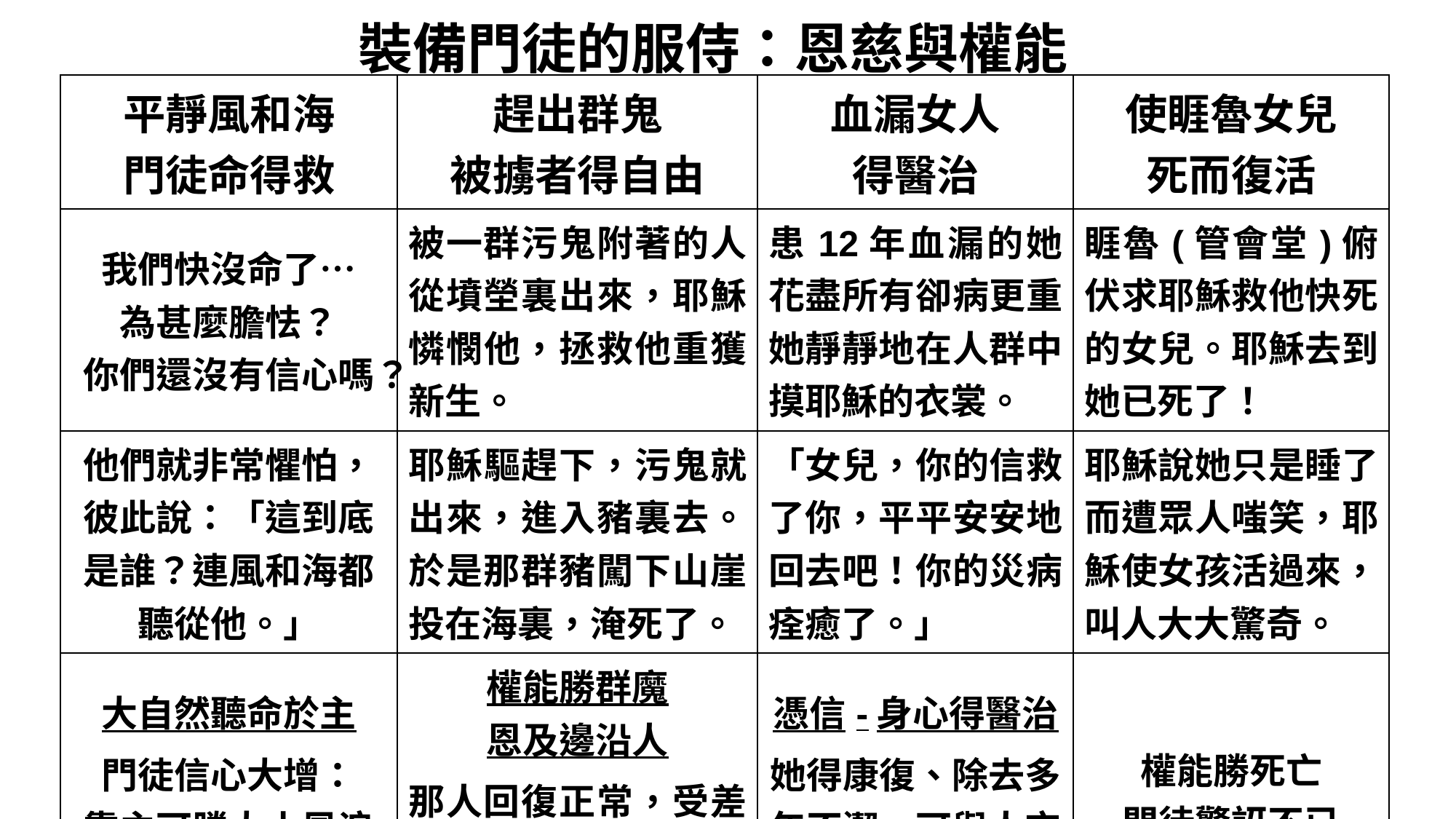

裝備門徒的服侍：恩慈與權能
| 平靜風和海 門徒命得救 | 趕出群鬼 被擄者得自由 | 血漏女人 得醫治 | 使睚魯女兒 死而復活 |
| --- | --- | --- | --- |
| 我們快沒命了… 為甚麼膽怯？ 你們還沒有信心嗎？ | 被一群污鬼附著的人從墳塋裏出來，耶穌憐憫他，拯救他重獲新生。 | 患12年血漏的她花盡所有卻病更重她靜靜地在人群中摸耶穌的衣裳。 | 睚魯(管會堂)俯伏求耶穌救他快死的女兒。耶穌去到她已死了！ |
| 他們就非常懼怕，彼此說：「這到底是誰？連風和海都聽從他。」 | 耶穌驅趕下，污鬼就出來，進入豬裏去。於是那群豬闖下山崖投在海裏，淹死了。 | 「女兒，你的信救了你，平平安安地回去吧！你的災病痊癒了。」 | 耶穌說她只是睡了而遭眾人嗤笑，耶穌使女孩活過來，叫人大大驚奇。 |
| 大自然聽命於主 門徒信心大增： 靠主可勝大小風浪 支取力量服侍群眾 | 權能勝群魔 恩及邊沿人 那人回復正常，受差到親屬去，傳揚耶穌在他身上所作的大事 | 憑信-身心得醫治 她得康復、除去多年不潔、可與人交往、可進聖殿敬拜 | 權能勝死亡 門徒驚訝不已 |